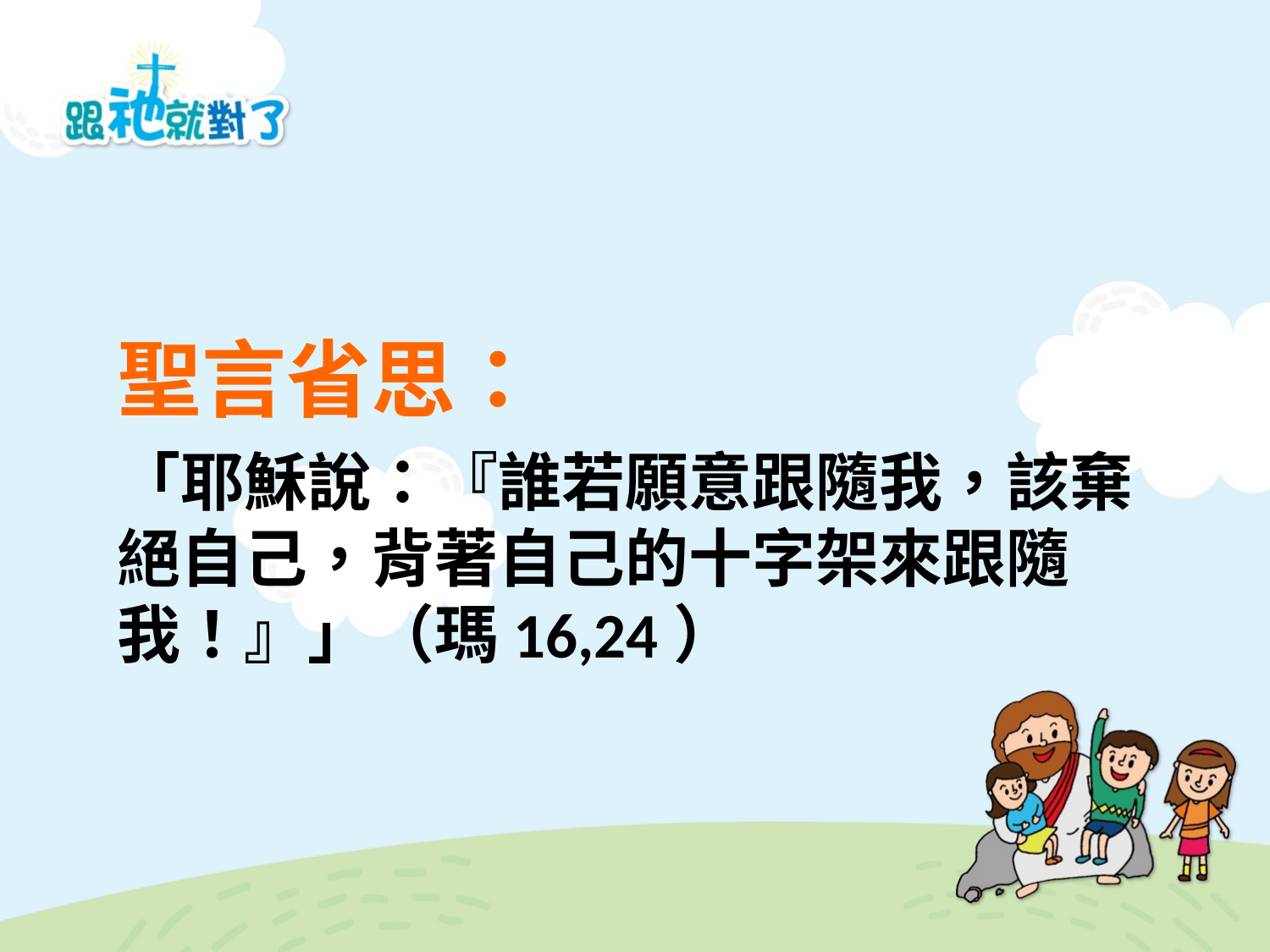

聖言省思：
「耶穌說：『誰若願意跟隨我，該棄絕自己，背著自己的十字架來跟隨我！』」（瑪16,24）